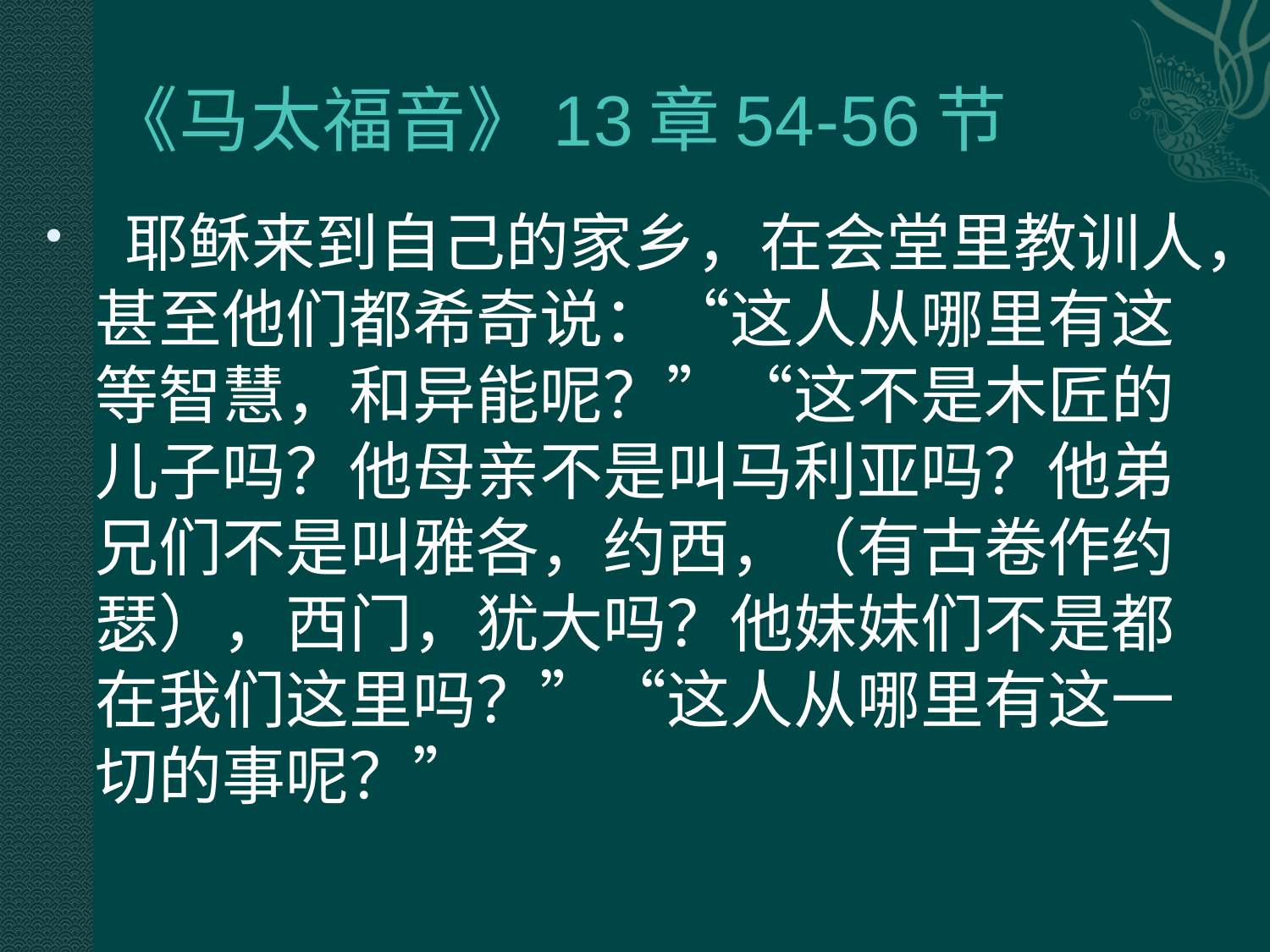

# 《马太福音》13章54-56节
 耶稣来到自己的家乡，在会堂里教训人，甚至他们都希奇说：“这人从哪里有这等智慧，和异能呢？”“这不是木匠的儿子吗？他母亲不是叫马利亚吗？他弟兄们不是叫雅各，约西，（有古卷作约瑟），西门，犹大吗？他妹妹们不是都在我们这里吗？”“这人从哪里有这一切的事呢？”